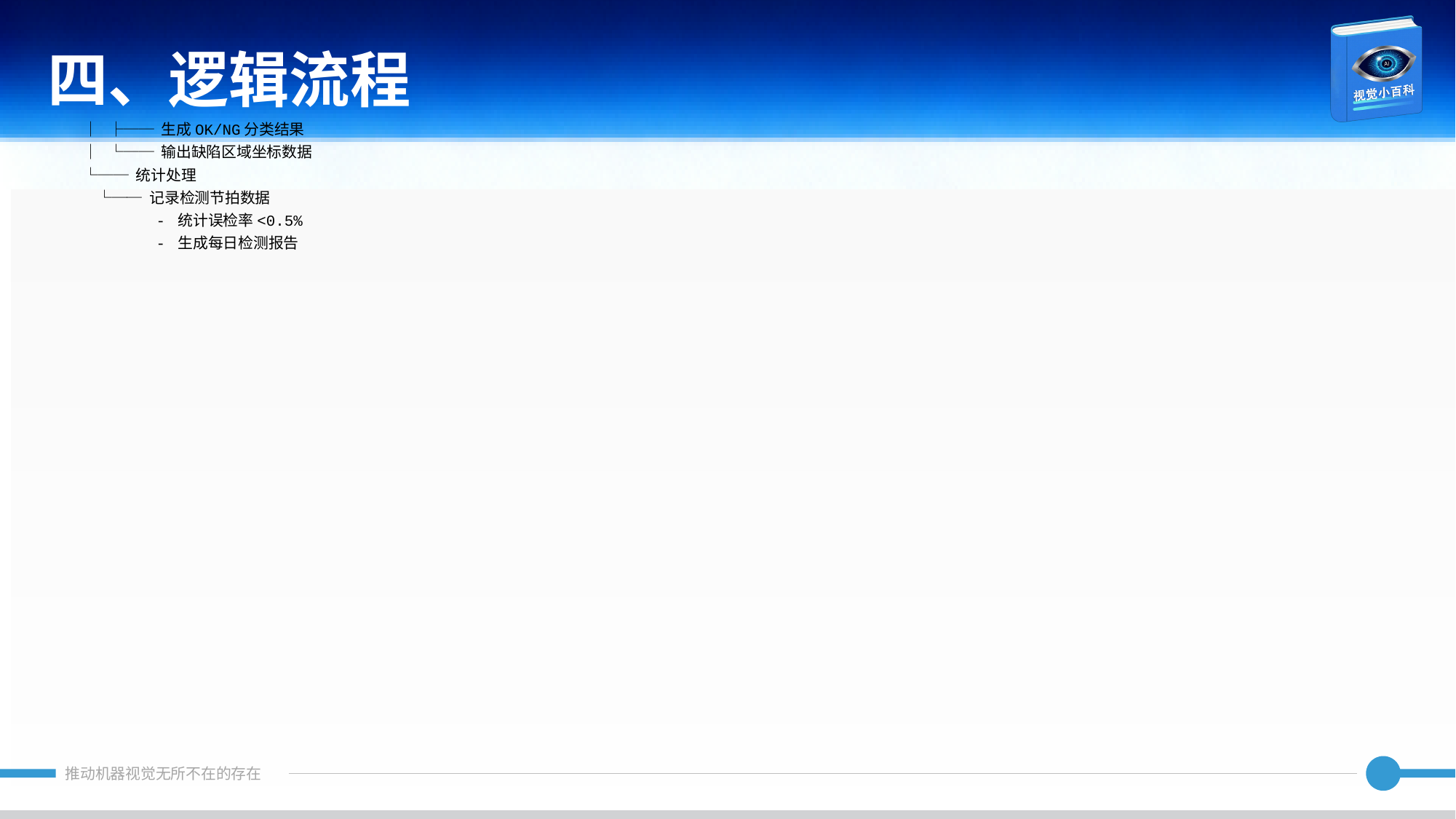

四、逻辑流程

│   ├── 生成OK/NG分类结果
│   └── 输出缺陷区域坐标数据
└── 统计处理
    └── 记录检测节拍数据
        - 统计误检率<0.5%
        - 生成每日检测报告
10